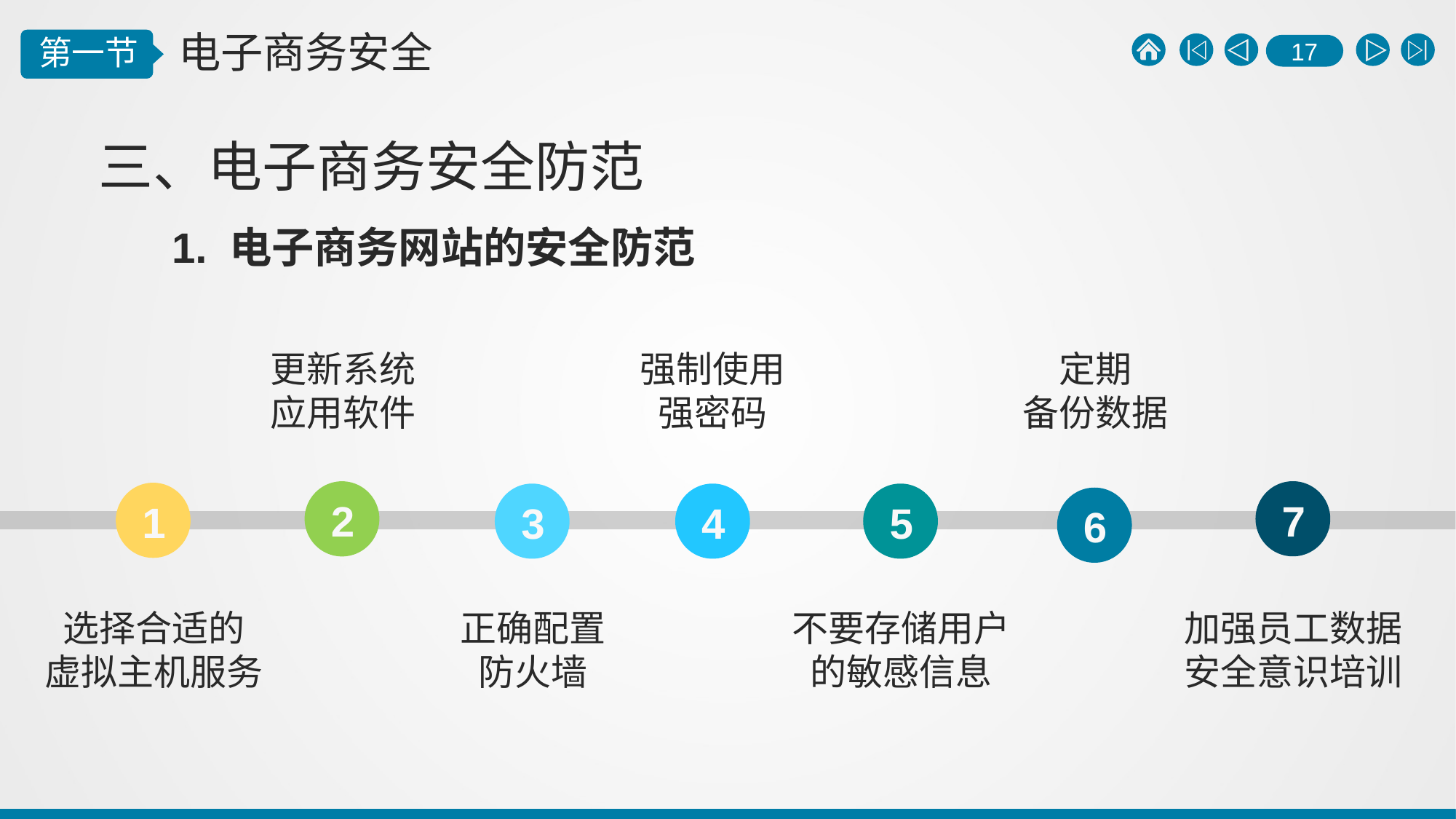

三、电子商务安全防范
1. 电子商务网站的安全防范
更新系统
应用软件
强制使用
强密码
定期
备份数据

7

2

1

3

4

5

6
选择合适的
虚拟主机服务
正确配置
防火墙
不要存储用户的敏感信息
加强员工数据
安全意识培训